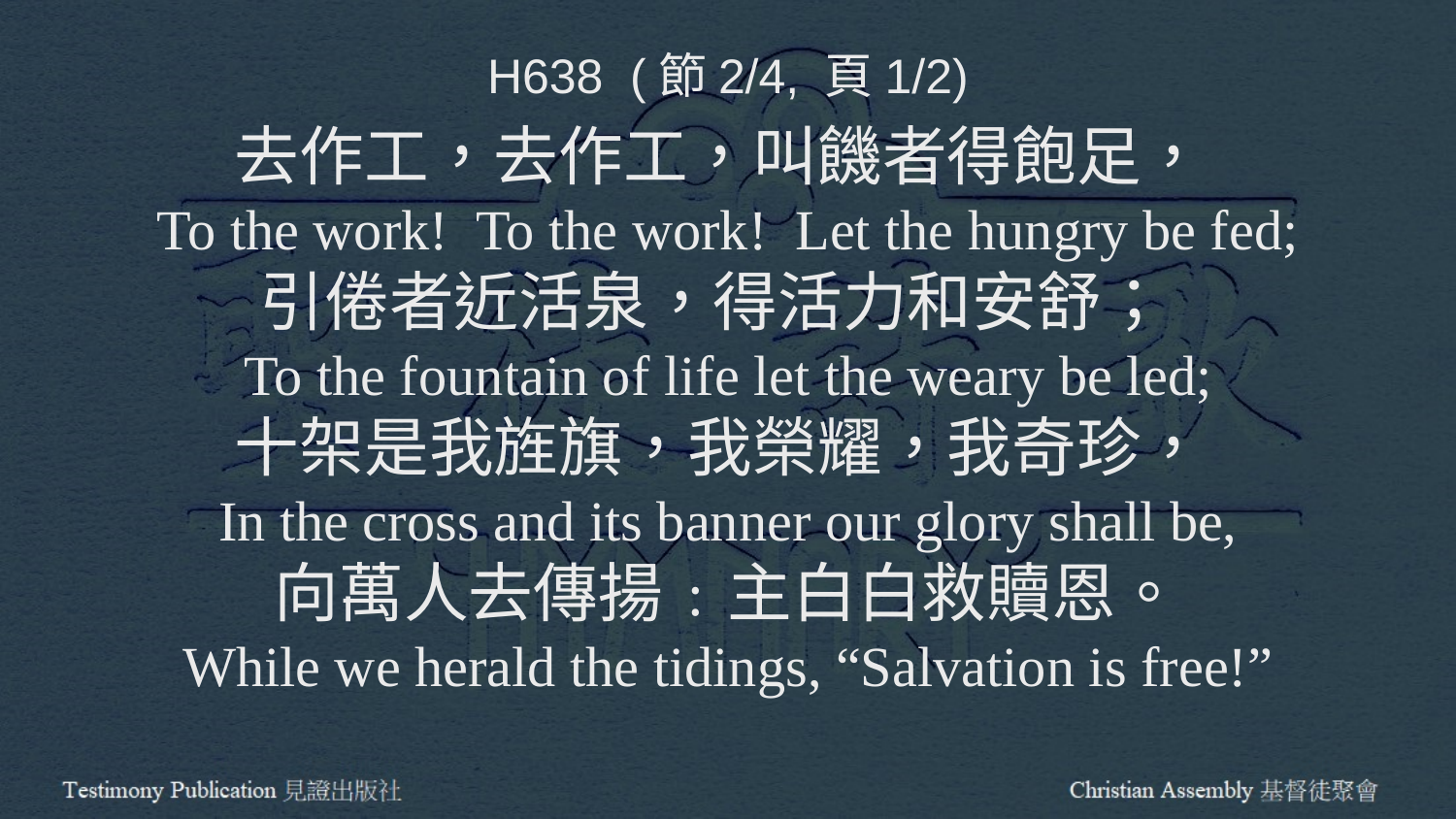

H638  (節2/4, 頁1/2)
去作工，去作工，叫饑者得飽足，
To the work!  To the work!  Let the hungry be fed;
引倦者近活泉，得活力和安舒；
To the fountain of life let the weary be led;
十架是我旌旗，我榮耀，我奇珍，
In the cross and its banner our glory shall be,
向萬人去傳揚﹕主白白救贖恩。
While we herald the tidings, “Salvation is free!”